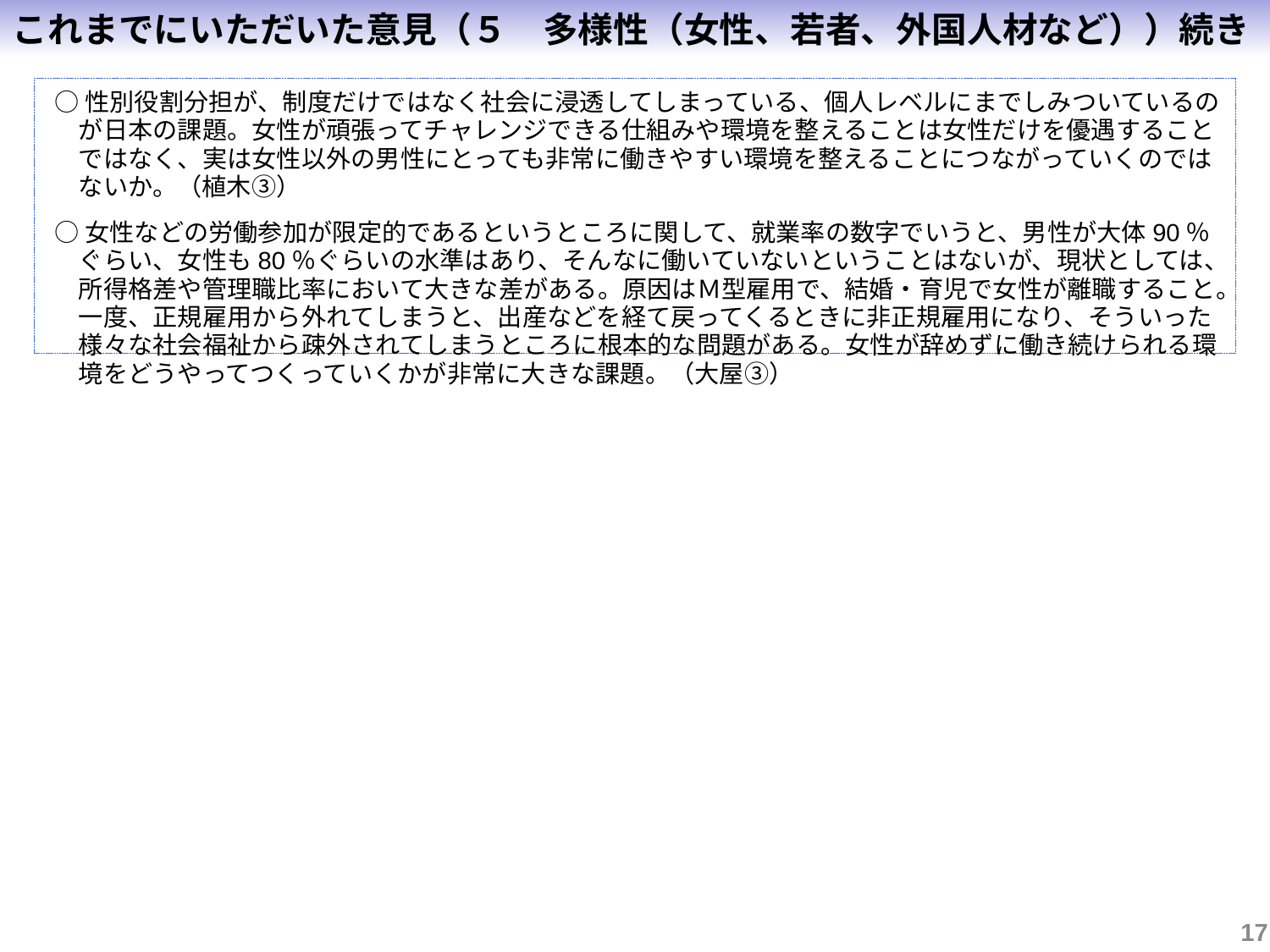

これまでにいただいた意見（５　多様性（女性、若者、外国人材など））続き
○性別役割分担が、制度だけではなく社会に浸透してしまっている、個人レベルにまでしみついているのが日本の課題。女性が頑張ってチャレンジできる仕組みや環境を整えることは女性だけを優遇することではなく、実は女性以外の男性にとっても非常に働きやすい環境を整えることにつながっていくのではないか。（植木③）
○女性などの労働参加が限定的であるというところに関して、就業率の数字でいうと、男性が大体90％ぐらい、女性も80％ぐらいの水準はあり、そんなに働いていないということはないが、現状としては、所得格差や管理職比率において大きな差がある。原因はＭ型雇用で、結婚・育児で女性が離職すること。一度、正規雇用から外れてしまうと、出産などを経て戻ってくるときに非正規雇用になり、そういった様々な社会福祉から疎外されてしまうところに根本的な問題がある。女性が辞めずに働き続けられる環境をどうやってつくっていくかが非常に大きな課題。（大屋③）
17